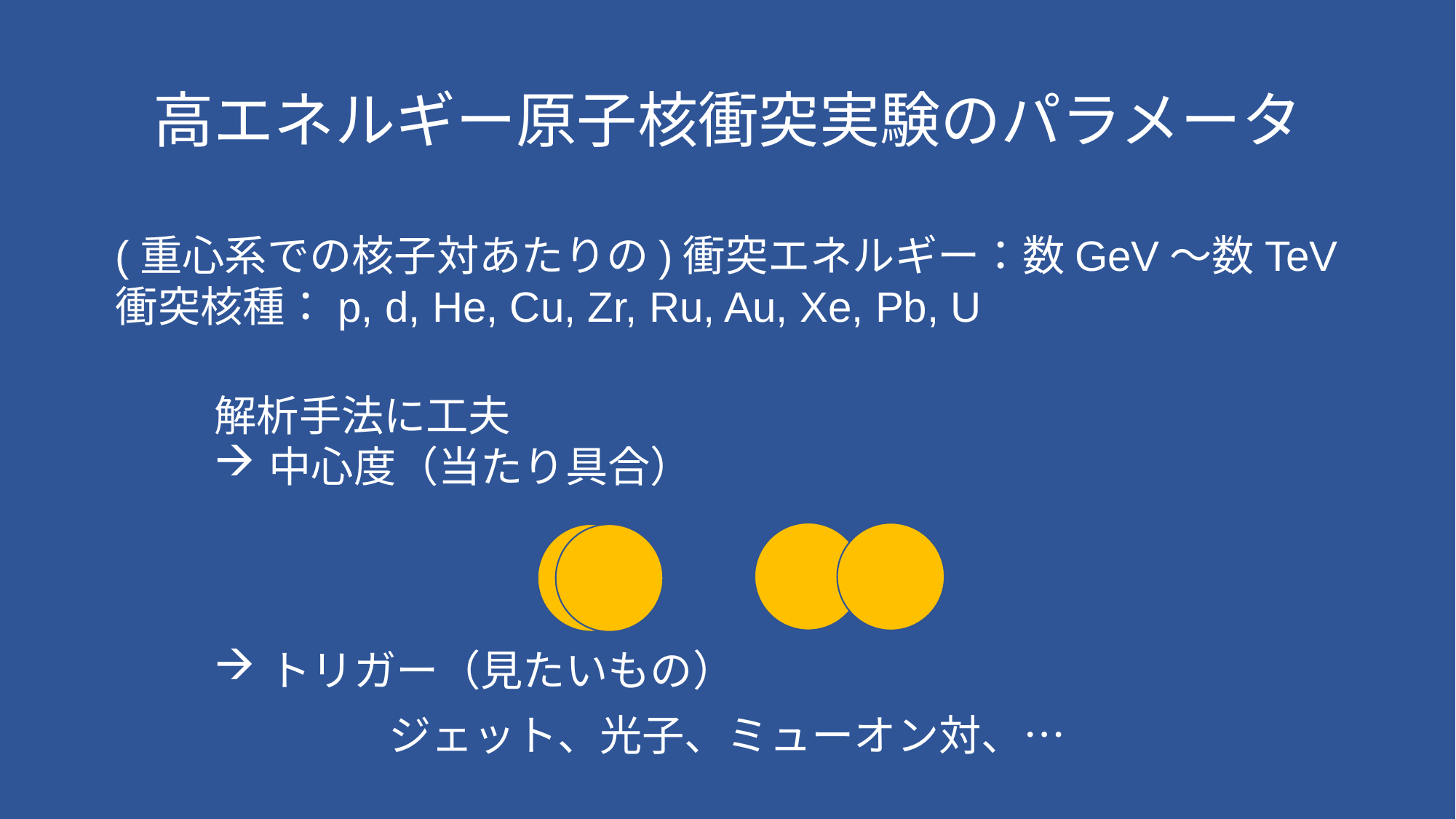

# 高エネルギー原子核衝突実験のパラメータ
(重心系での核子対あたりの)衝突エネルギー：数GeV～数TeV
衝突核種：p, d, He, Cu, Zr, Ru, Au, Xe, Pb, U
解析手法に工夫
中心度（当たり具合）

トリガー（見たいもの）

ジェット、光子、ミューオン対、…